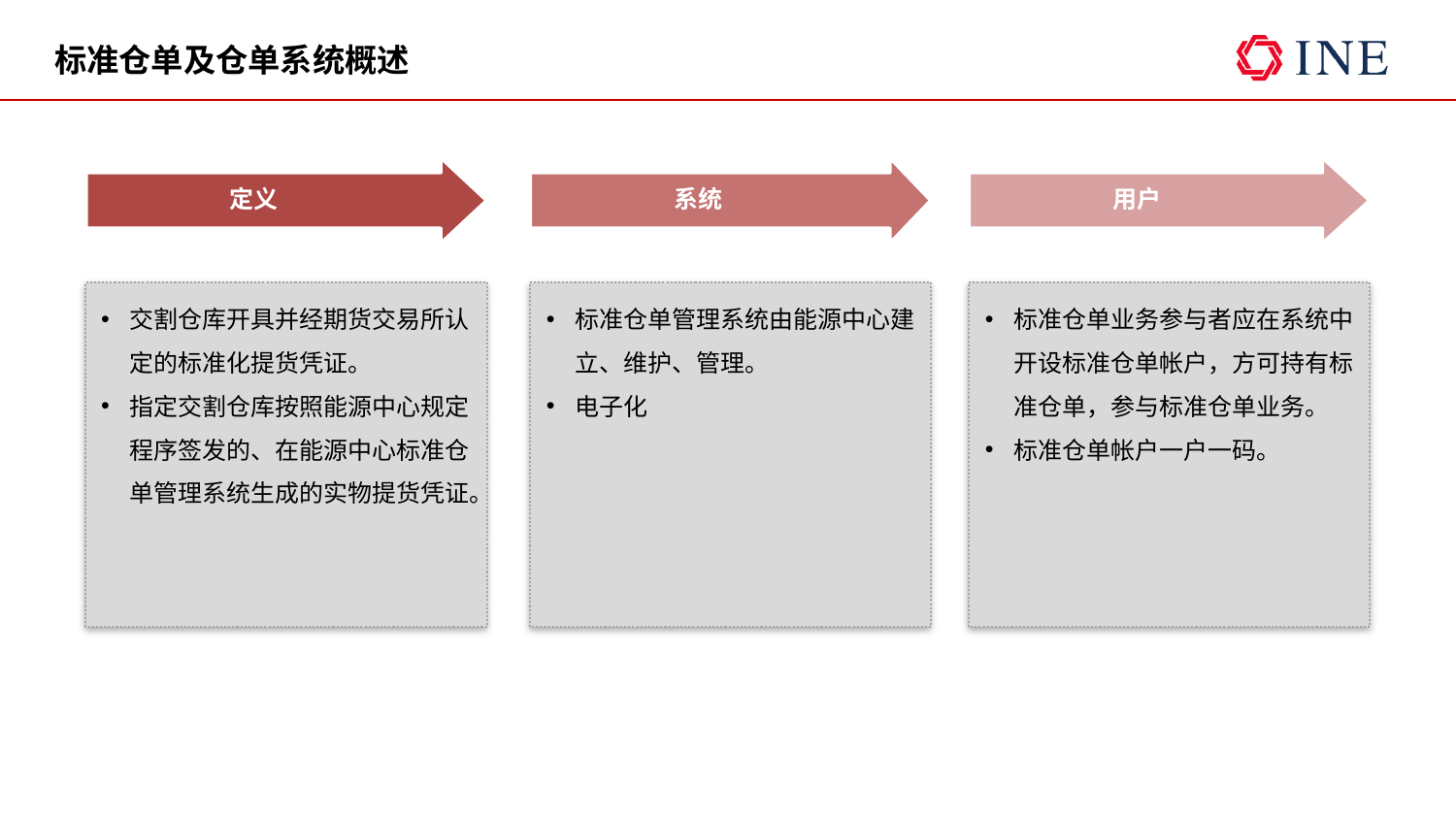

# 标准仓单及仓单系统概述
定义
系统
用户
交割仓库开具并经期货交易所认定的标准化提货凭证。
指定交割仓库按照能源中心规定程序签发的、在能源中心标准仓单管理系统生成的实物提货凭证。
标准仓单业务参与者应在系统中开设标准仓单帐户，方可持有标准仓单，参与标准仓单业务。
标准仓单帐户一户一码。

标准仓单管理系统由能源中心建立、维护、管理。
电子化